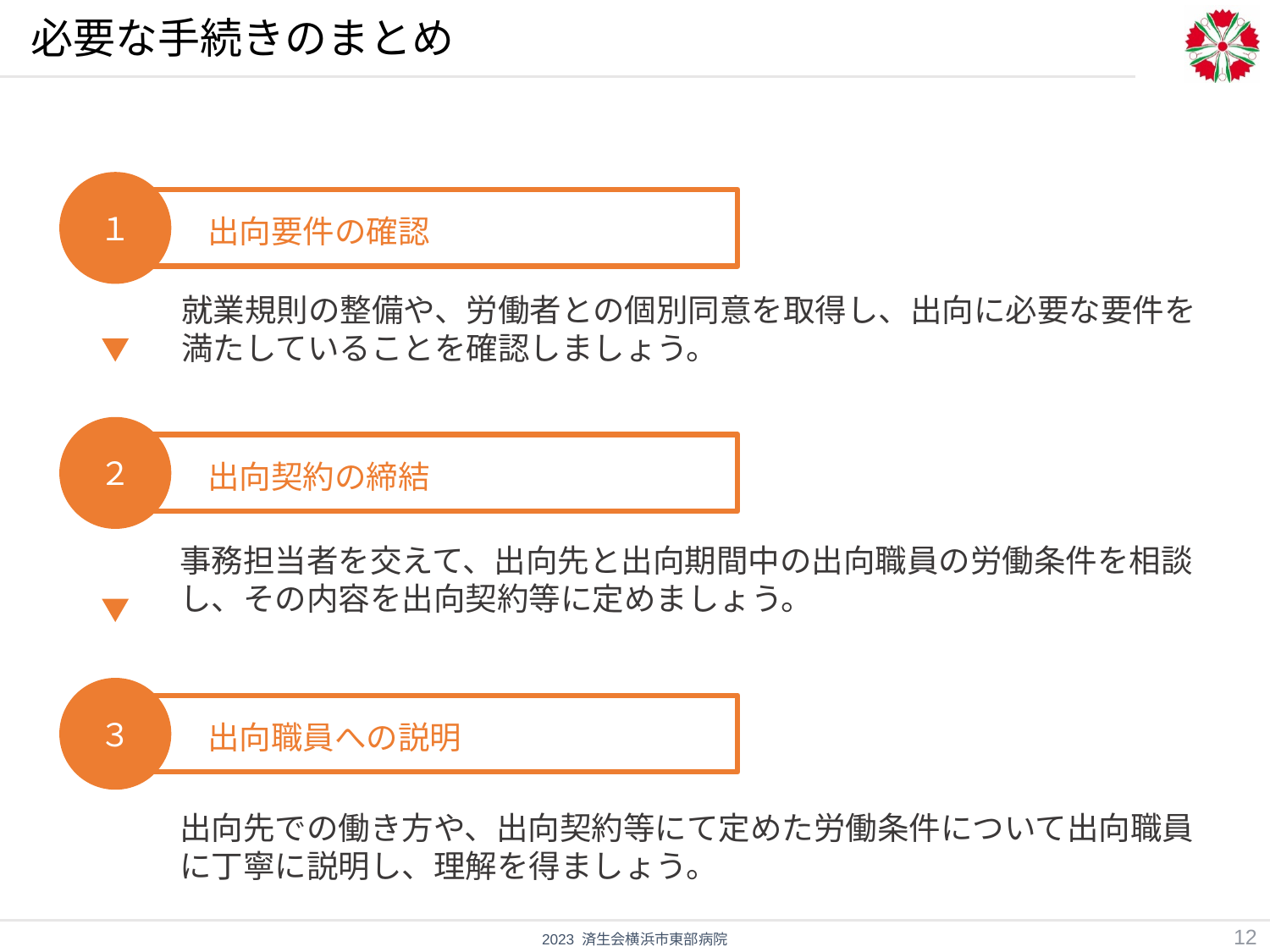

# 必要な手続きのまとめ
１
出向要件の確認
就業規則の整備や、労働者との個別同意を取得し、出向に必要な要件を満たしていることを確認しましょう。

２
出向契約の締結
事務担当者を交えて、出向先と出向期間中の出向職員の労働条件を相談し、その内容を出向契約等に定めましょう。

３
出向職員への説明
出向先での働き方や、出向契約等にて定めた労働条件について出向職員に丁寧に説明し、理解を得ましょう。
12